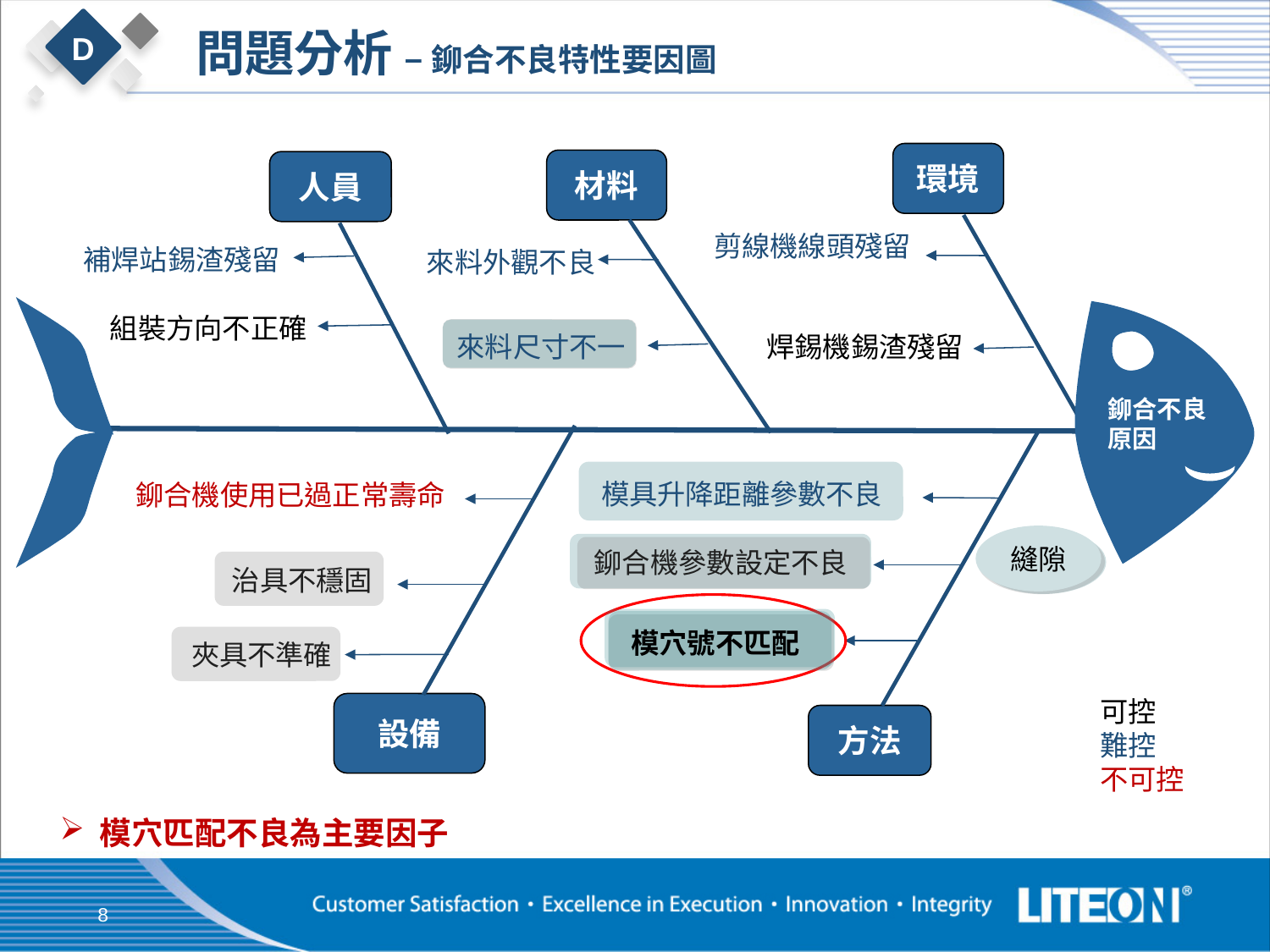

問題分析 – 鉚合不良特性要因圖

D

環境
材料
人員
剪線機線頭殘留
補焊站錫渣殘留
來料外觀不良

組裝方向不正確

來料尺寸不一
焊錫機錫渣殘留
鉚合不良
原因

模具升降距離參數不良
鉚合機使用已過正常壽命
縫隙
斷差
溢膠

鉚合機參數設定不良

治具不穩固

模穴號不匹配

夾具不準確
可控
難控
不可控
設備
方法
模穴匹配不良為主要因子
8